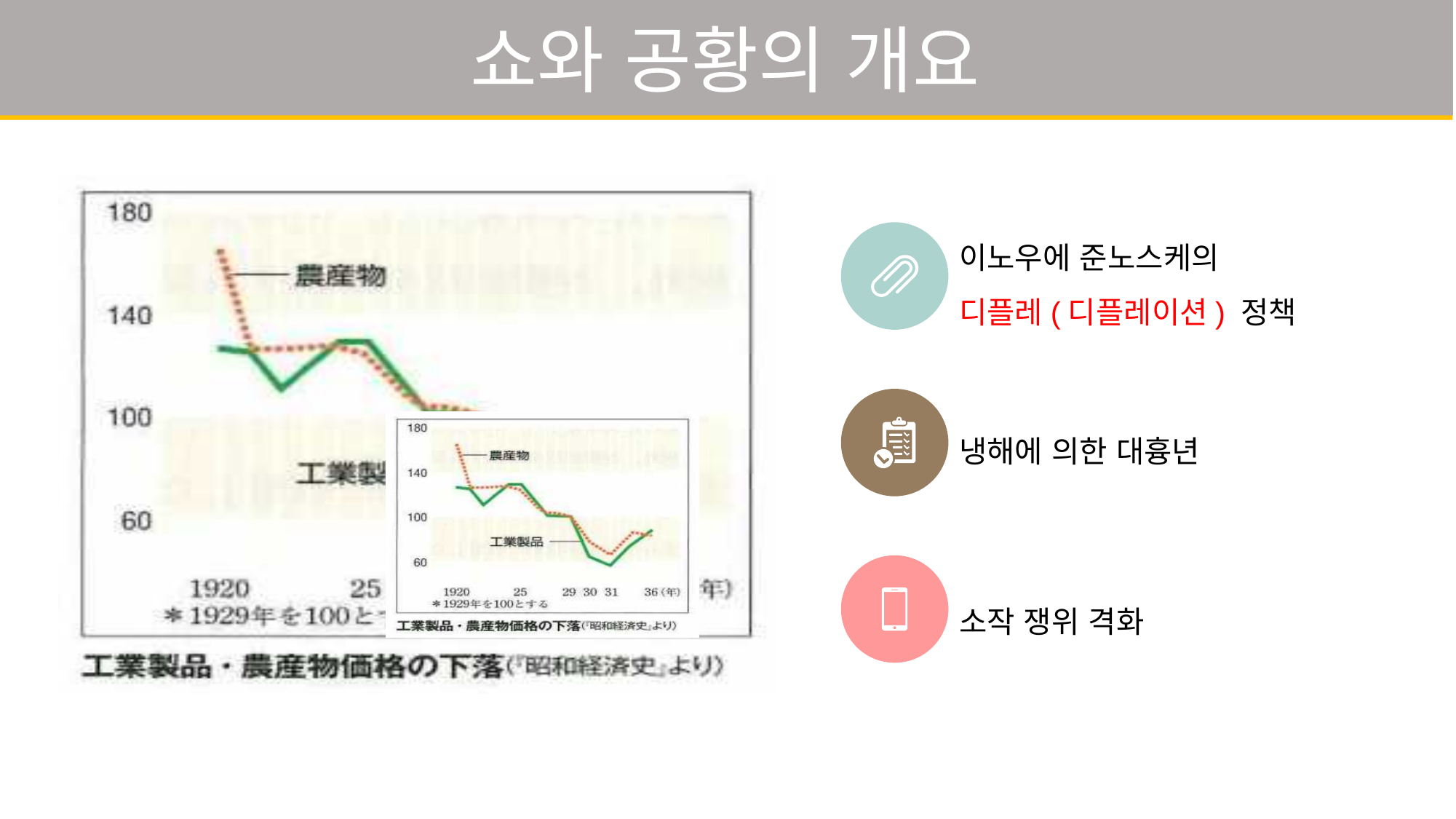

쇼와 공황의 개요

### Chart

| Category |
|---|
이노우에 준노스케의
디플레(디플레이션) 정책

냉해에 의한 대흉년

소작 쟁위 격화